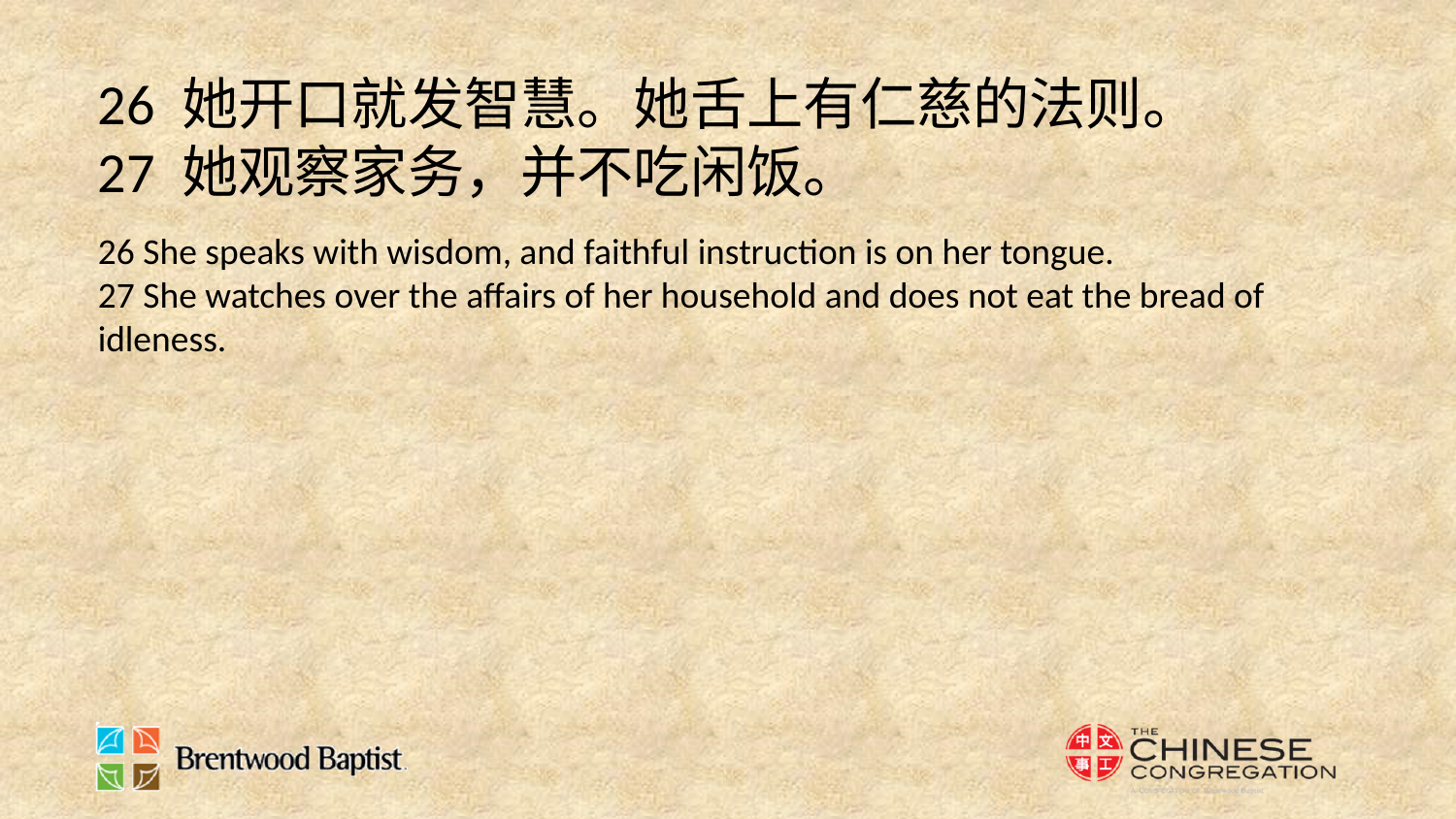

26 她开口就发智慧。她舌上有仁慈的法则。
27 她观察家务，并不吃闲饭。

26 She speaks with wisdom, and faithful instruction is on her tongue.
27 She watches over the affairs of her household and does not eat the bread of idleness.